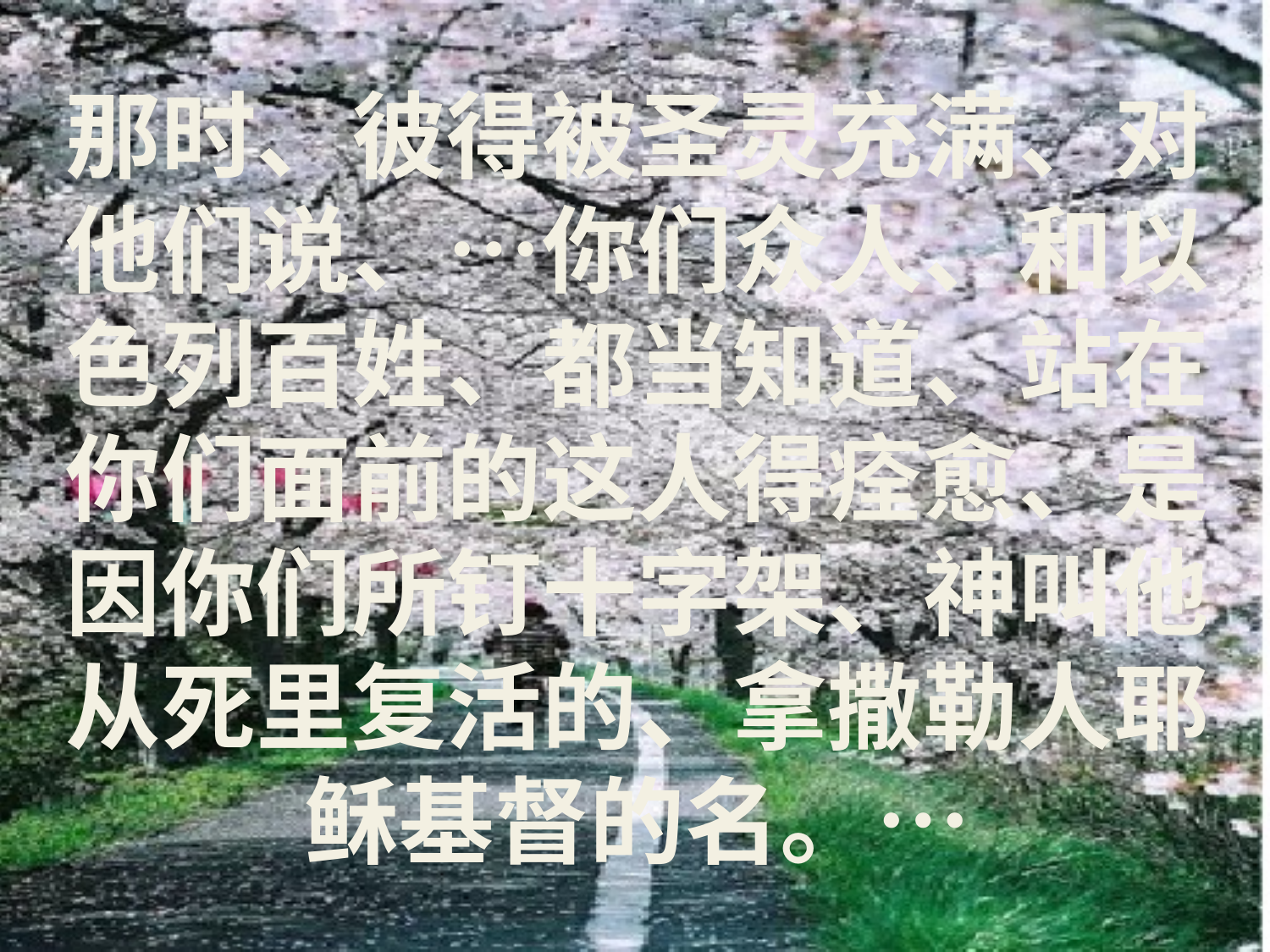

# 那时、彼得被圣灵充满、对他们说、…你们众人、和以色列百姓、都当知道、站在你们面前的这人得痊愈、是因你们所钉十字架、神叫他从死里复活的、拿撒勒人耶稣基督的名。…